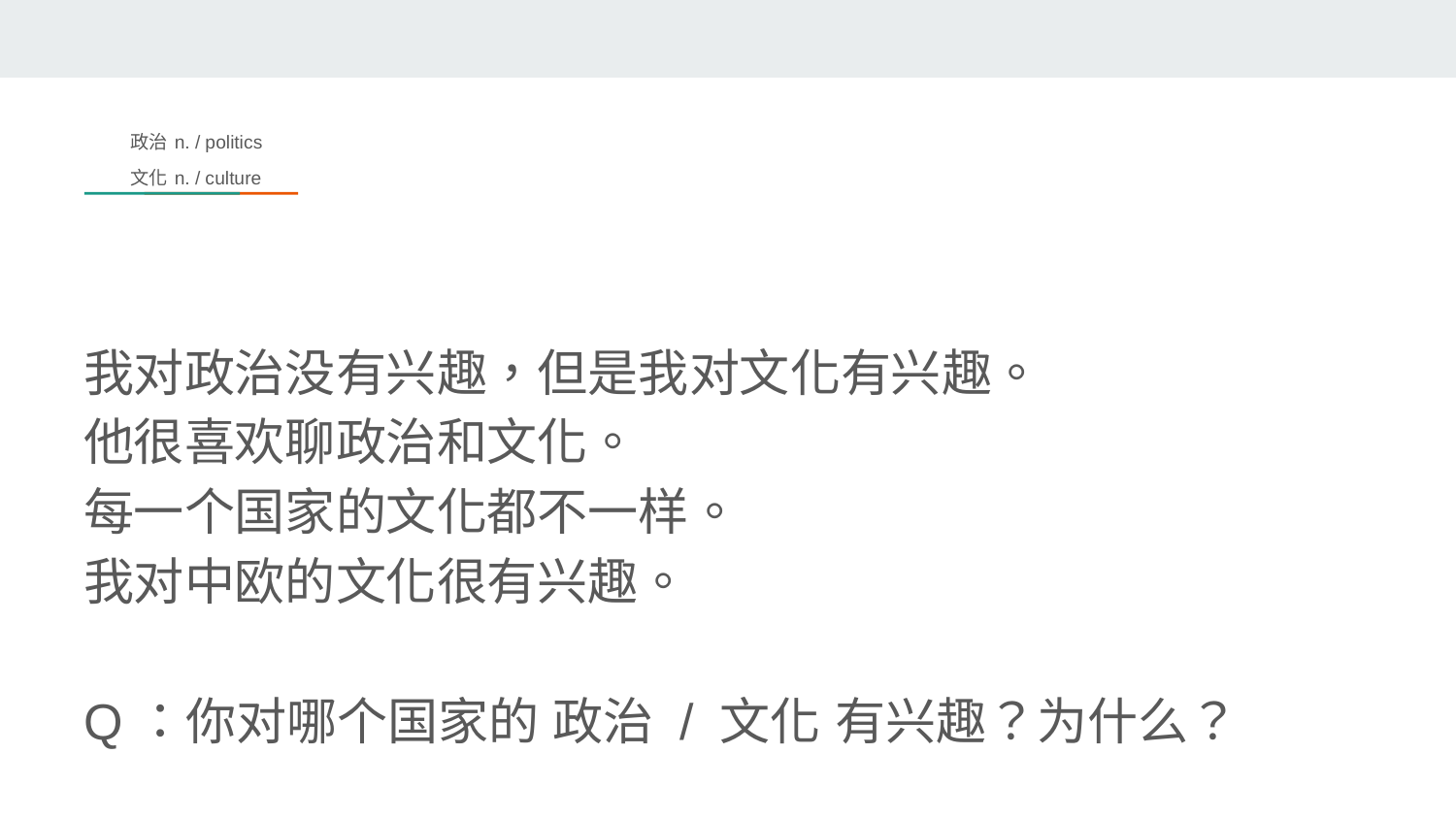

# 政治 n. / politics
文化 n. / culture

我对政治没有兴趣，但是我对文化有兴趣。
他很喜欢聊政治和文化。
每一个国家的文化都不一样。
我对中欧的文化很有兴趣。

Q：你对哪个国家的 政治 / 文化 有兴趣？为什么？